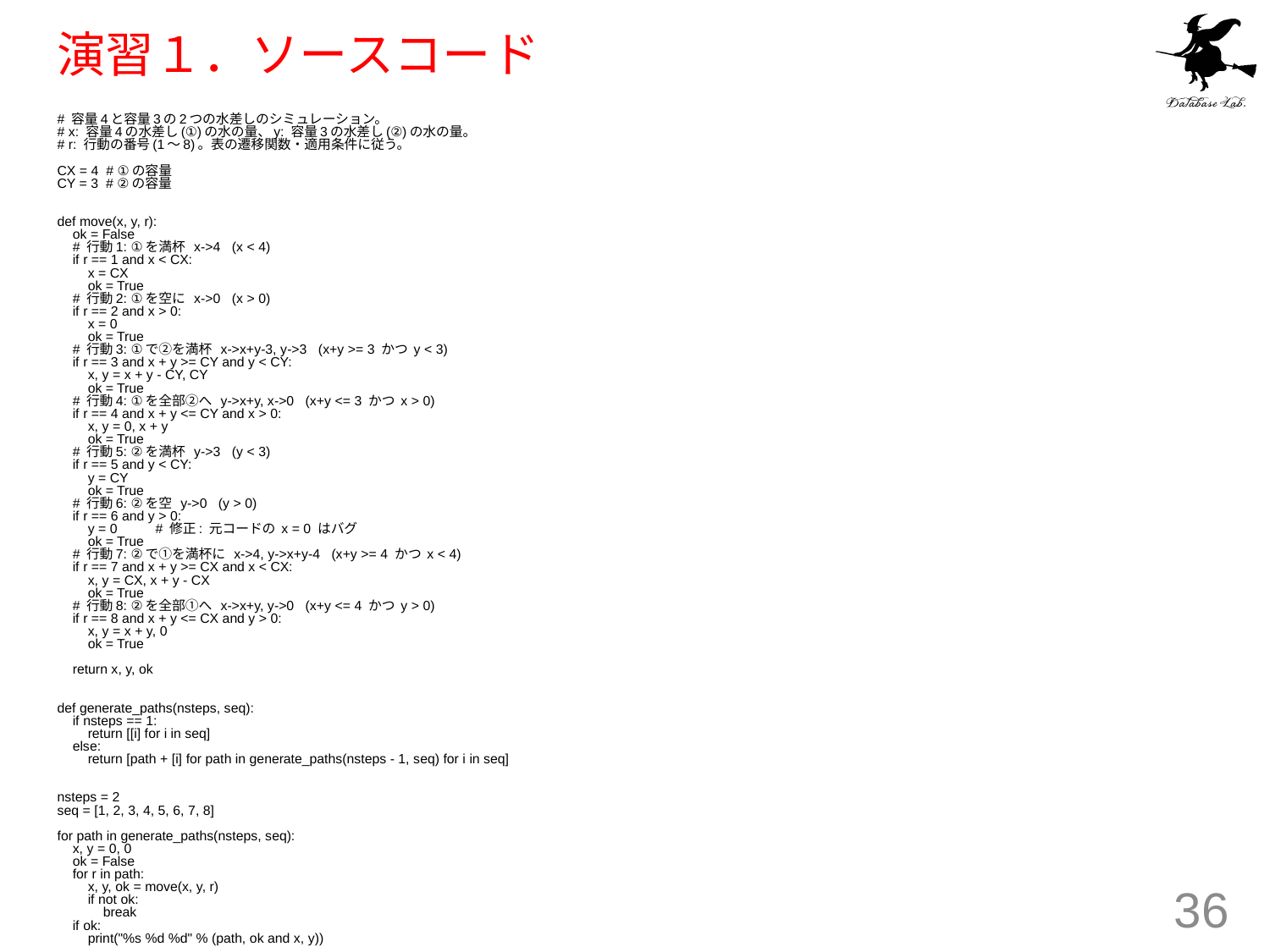

# 演習１．ソースコード
# 容量4と容量3の2つの水差しのシミュレーション。
# x: 容量4の水差し(①)の水の量、y: 容量3の水差し(②)の水の量。
# r: 行動の番号(1〜8)。表の遷移関数・適用条件に従う。

CX = 4  # ①の容量
CY = 3  # ②の容量

def move(x, y, r):
    ok = False
    # 行動1: ①を満杯  x->4   (x < 4)
    if r == 1 and x < CX:
        x = CX
        ok = True
    # 行動2: ①を空に  x->0   (x > 0)
    if r == 2 and x > 0:
        x = 0
        ok = True
    # 行動3: ①で②を満杯  x->x+y-3, y->3   (x+y >= 3 かつ y < 3)
    if r == 3 and x + y >= CY and y < CY:
        x, y = x + y - CY, CY
        ok = True
    # 行動4: ①を全部②へ  y->x+y, x->0   (x+y <= 3 かつ x > 0)
    if r == 4 and x + y <= CY and x > 0:
        x, y = 0, x + y
        ok = True
    # 行動5: ②を満杯  y->3   (y < 3)
    if r == 5 and y < CY:
        y = CY
        ok = True
    # 行動6: ②を空  y->0   (y > 0)
    if r == 6 and y > 0:
        y = 0          # 修正: 元コードの x = 0 はバグ
        ok = True
    # 行動7: ②で①を満杯に  x->4, y->x+y-4   (x+y >= 4 かつ x < 4)
    if r == 7 and x + y >= CX and x < CX:
        x, y = CX, x + y - CX
        ok = True
    # 行動8: ②を全部①へ  x->x+y, y->0   (x+y <= 4 かつ y > 0)
    if r == 8 and x + y <= CX and y > 0:
        x, y = x + y, 0
        ok = True

    return x, y, ok

def generate_paths(nsteps, seq):
    if nsteps == 1:
        return [[i] for i in seq]
    else:
        return [path + [i] for path in generate_paths(nsteps - 1, seq) for i in seq]

nsteps = 2
seq = [1, 2, 3, 4, 5, 6, 7, 8]

for path in generate_paths(nsteps, seq):
    x, y = 0, 0
    ok = False
    for r in path:
        x, y, ok = move(x, y, r)
        if not ok:
            break
    if ok:
        print("%s %d %d" % (path, ok and x, y))

36